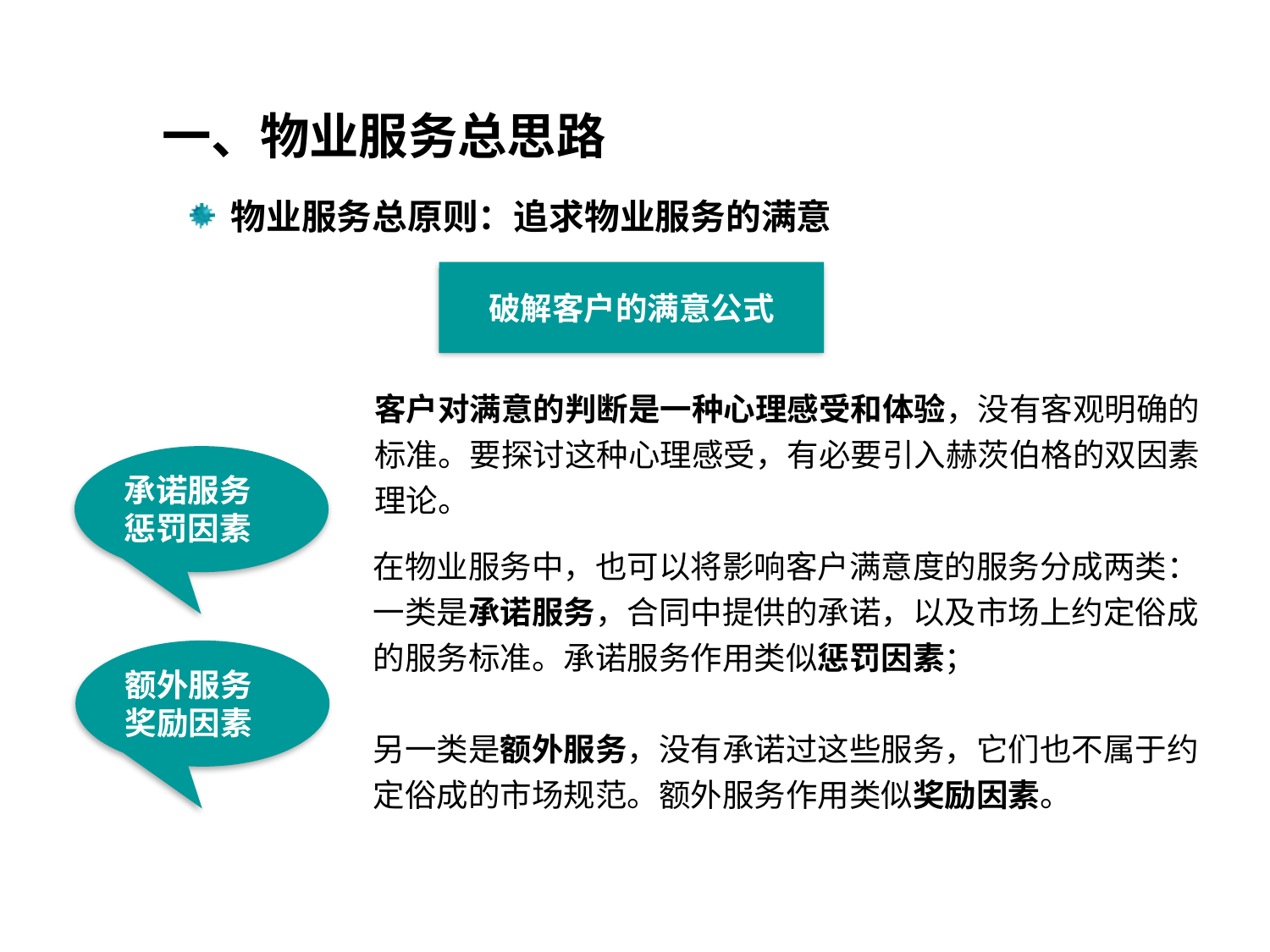

一、物业服务总思路
 物业服务总原则：追求物业服务的满意
破解客户的满意公式
客户对满意的判断是一种心理感受和体验，没有客观明确的标准。要探讨这种心理感受，有必要引入赫茨伯格的双因素理论。
承诺服务
惩罚因素

在物业服务中，也可以将影响客户满意度的服务分成两类：
一类是承诺服务，合同中提供的承诺，以及市场上约定俗成的服务标准。承诺服务作用类似惩罚因素；

另一类是额外服务，没有承诺过这些服务，它们也不属于约定俗成的市场规范。额外服务作用类似奖励因素。

额外服务
奖励因素